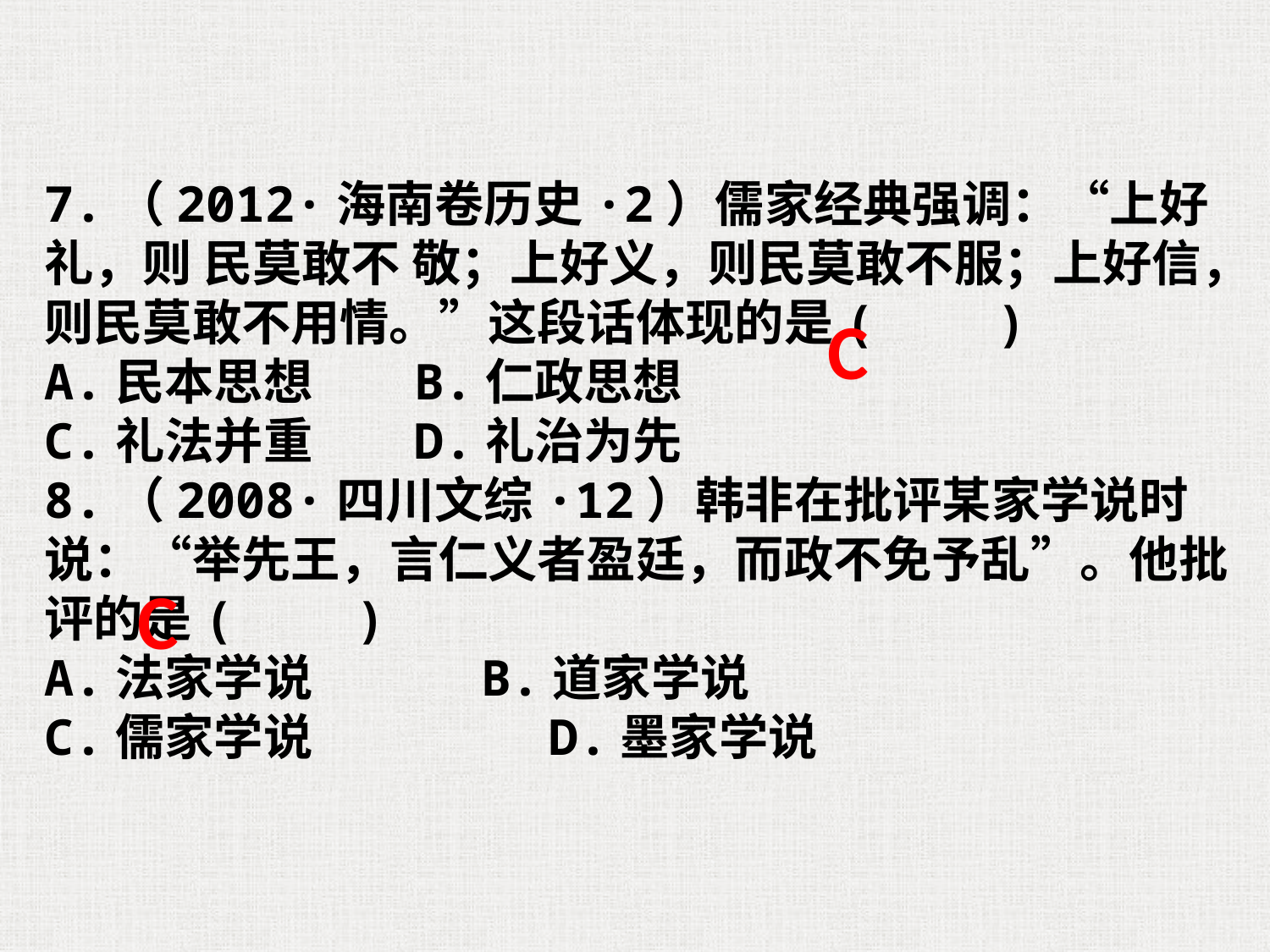

7.（2012·海南卷历史·2）儒家经典强调：“上好礼，则 民莫敢不 敬；上好义，则民莫敢不服；上好信，则民莫敢不用情。”这段话体现的是(　　)
A.民本思想        B.仁政思想
C.礼法并重        D.礼治为先
8.（2008·四川文综·12）韩非在批评某家学说时说：“举先王，言仁义者盈廷，而政不免予乱”。他批评的是(　　)
A.法家学说              B.道家学说
C.儒家学说	          D.墨家学说

C
C